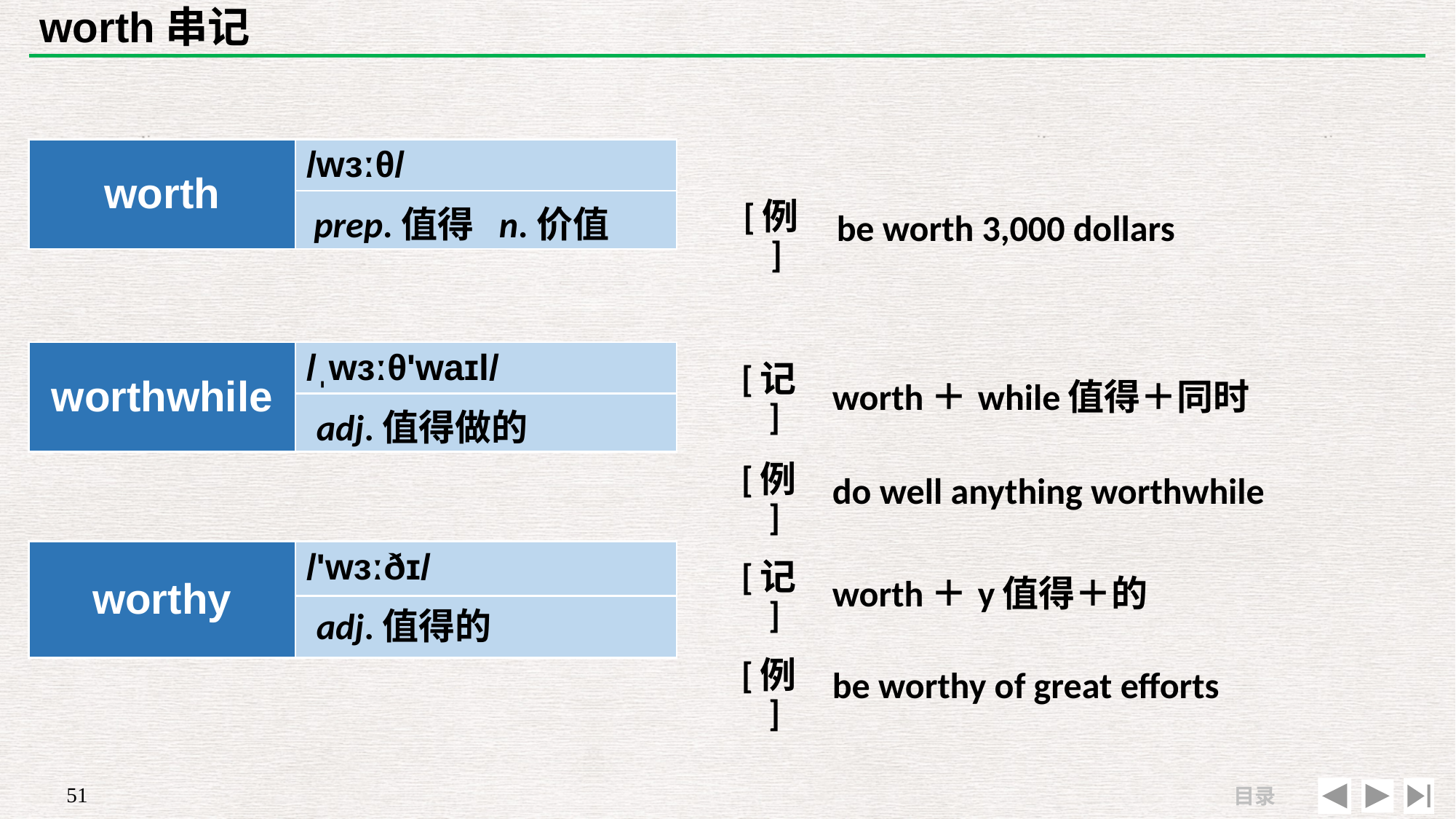

# worth串记

|  |  |
| --- | --- |
| [例] | be worth 3,000 dollars |
| worth | /wɜːθ/ |
| --- | --- |
|  |  |
prep.值得  n.价值
| worthwhile | /ˌwɜːθ'waɪl/ |
| --- | --- |
|  |  |
| [记] | worth＋while值得＋同时 |
| --- | --- |
| [例] | do well anything worthwhile |
adj.值得做的
| worthy | /'wɜːðɪ/ |
| --- | --- |
|  |  |
| [记] | worth＋y值得＋的 |
| --- | --- |
| [例] | be worthy of great efforts |
adj.值得的